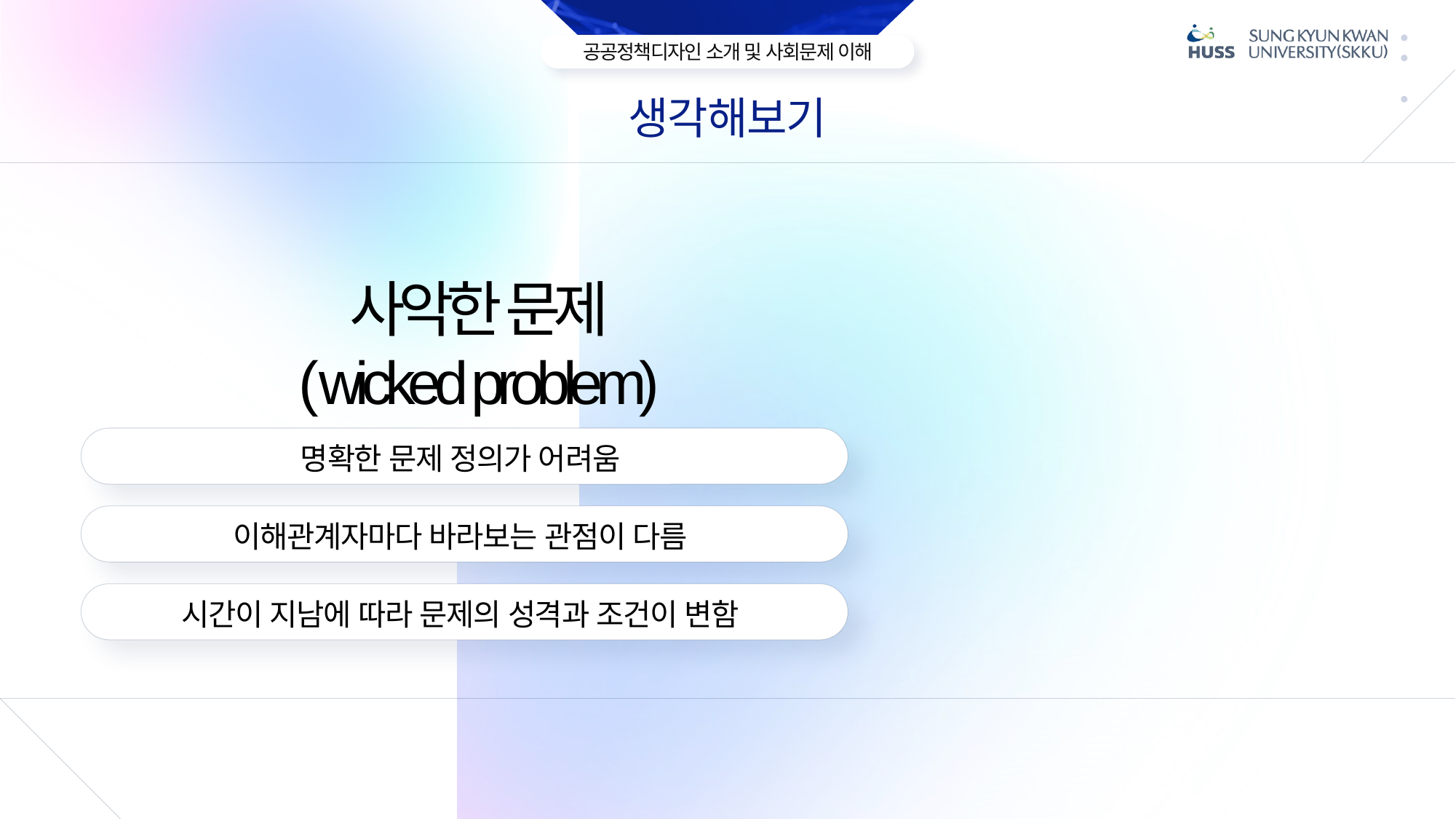

생각해보기
사악한 문제
(wicked problem)

명확한 문제 정의가 어려움

이해관계자마다 바라보는 관점이 다름

시간이 지남에 따라 문제의 성격과 조건이 변함